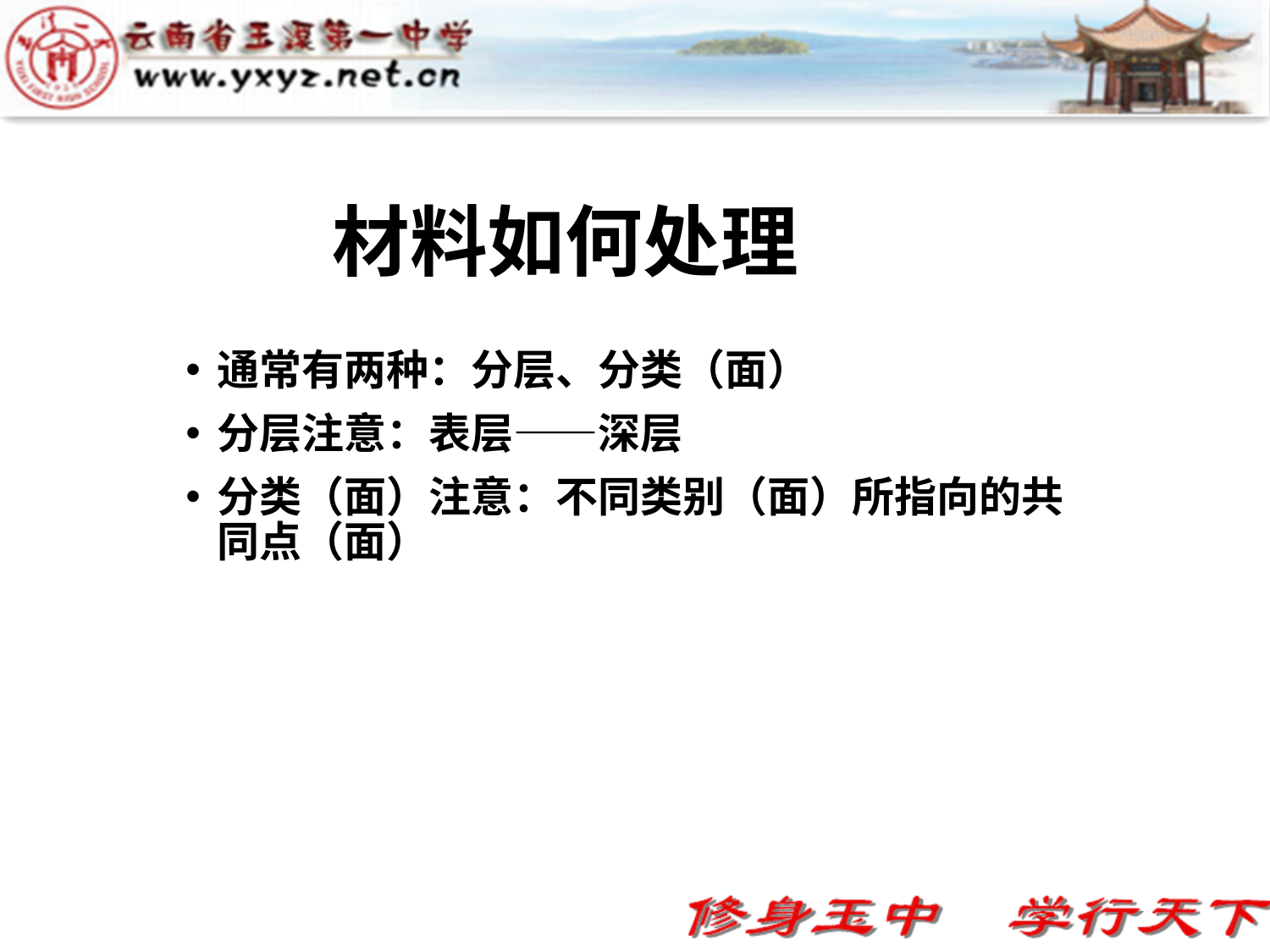

材料如何处理
通常有两种：分层、分类（面）
分层注意：表层——深层
分类（面）注意：不同类别（面）所指向的共同点（面）